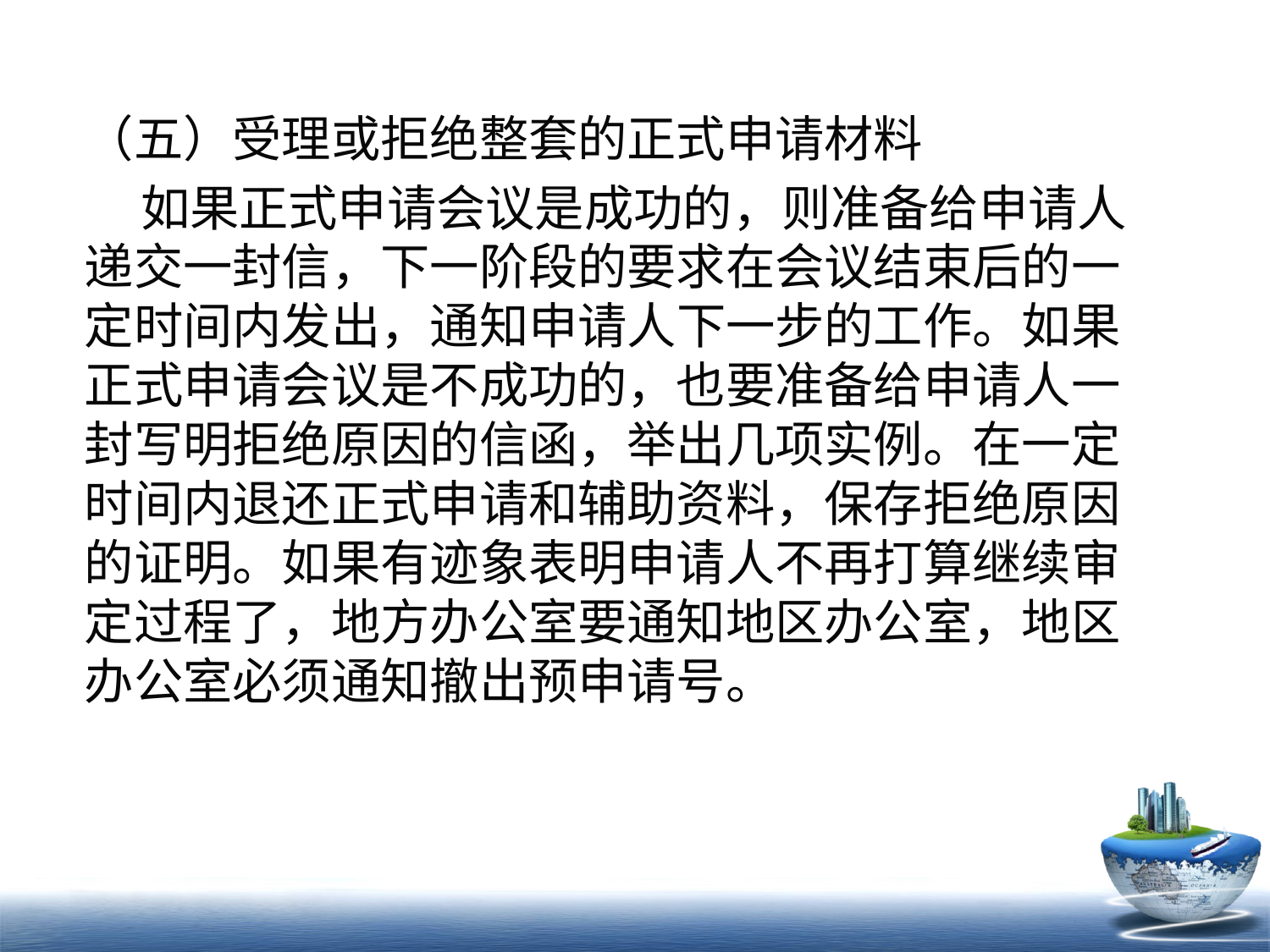

（五）受理或拒绝整套的正式申请材料
    如果正式申请会议是成功的，则准备给申请人递交一封信，下一阶段的要求在会议结束后的一定时间内发出，通知申请人下一步的工作。如果正式申请会议是不成功的，也要准备给申请人一封写明拒绝原因的信函，举出几项实例。在一定时间内退还正式申请和辅助资料，保存拒绝原因的证明。如果有迹象表明申请人不再打算继续审定过程了，地方办公室要通知地区办公室，地区办公室必须通知撤出预申请号。